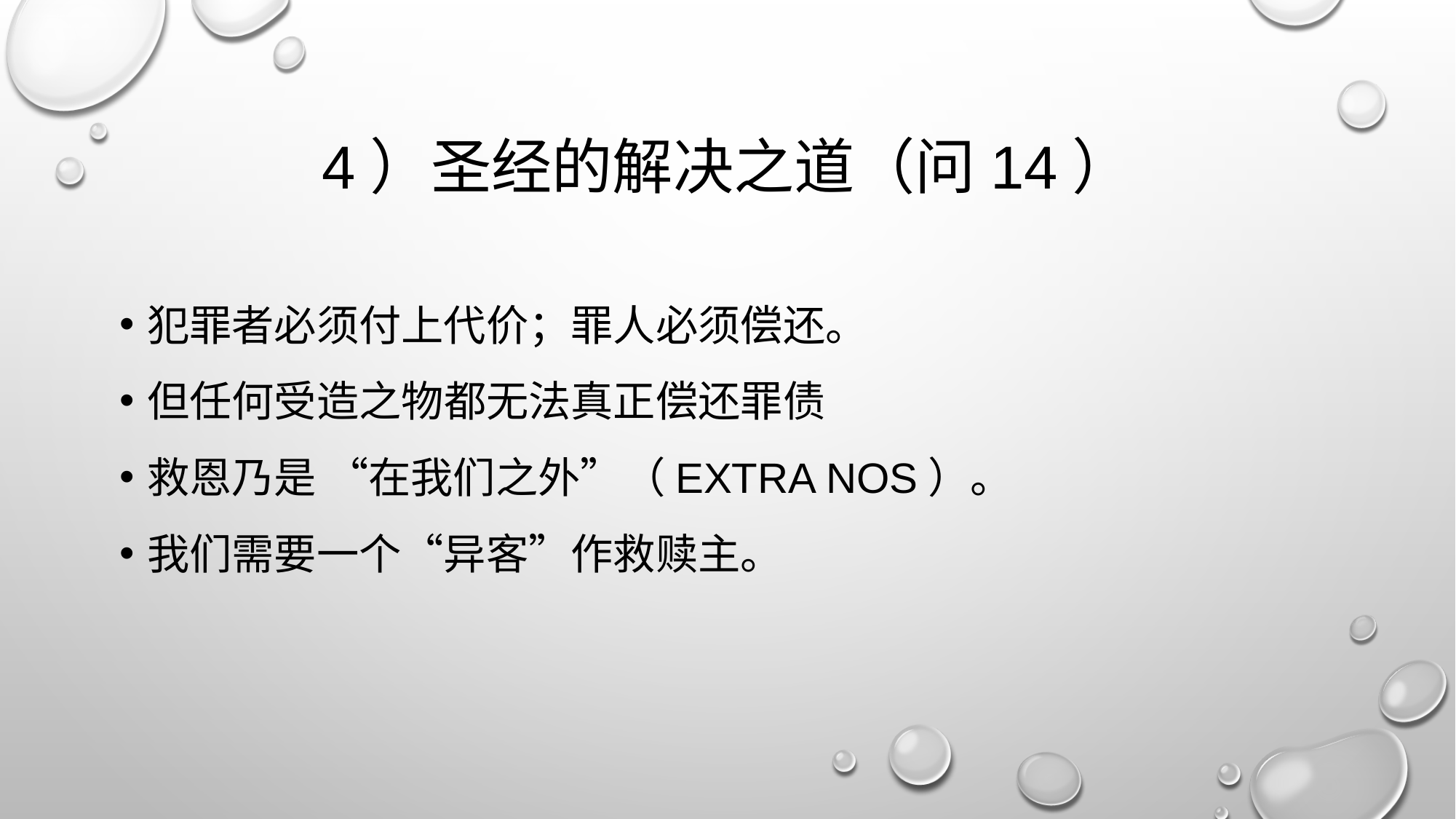

# 4）圣经的解决之道（问14）
犯罪者必须付上代价；罪人必须偿还。
但任何受造之物都无法真正偿还罪债
救恩乃是 “在我们之外”（extra nos）。
我们需要一个“异客”作救赎主。